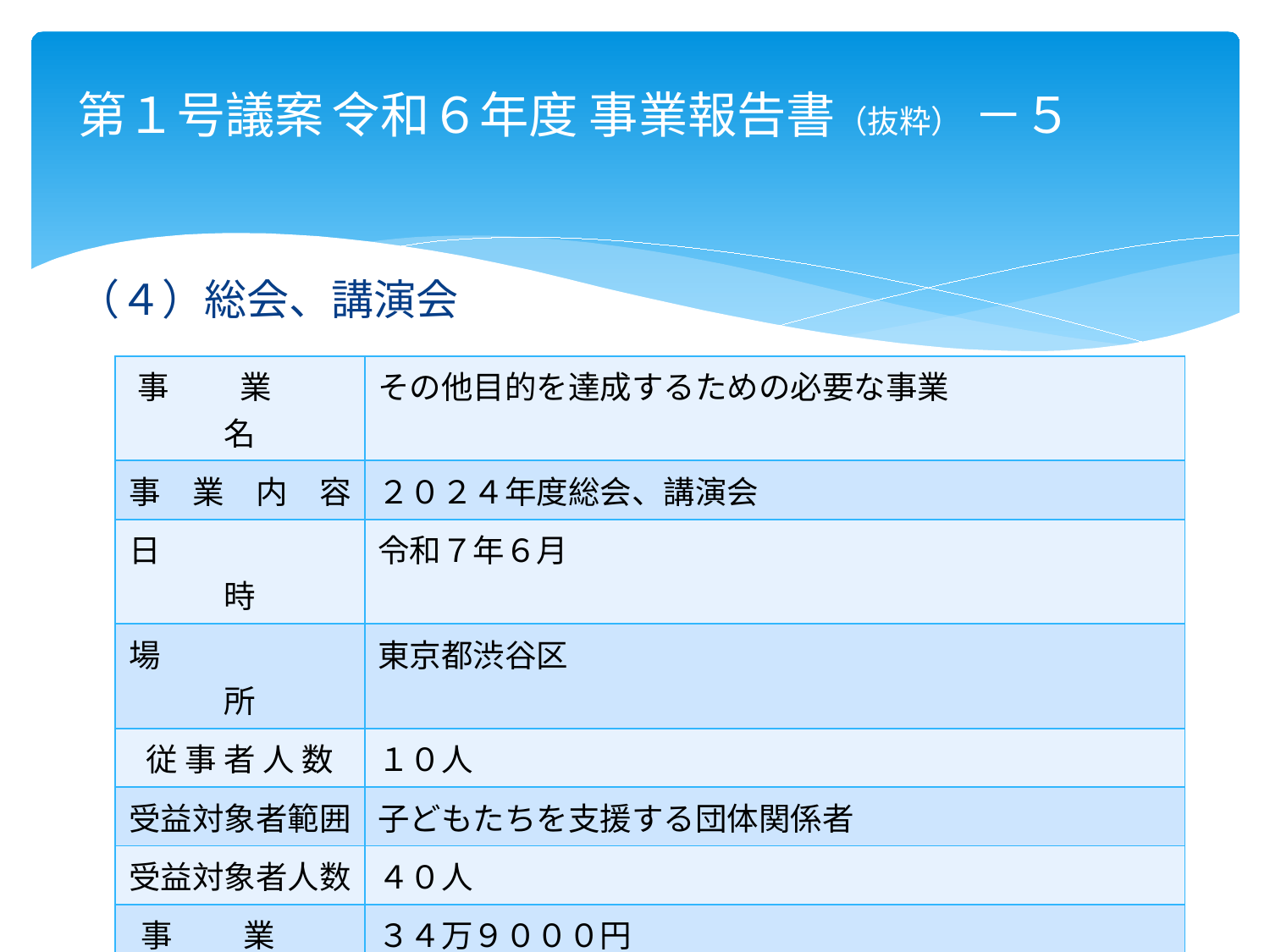

# 第１号議案	令和６年度 事業報告書（抜粋） －５
（４）総会、講演会

| 事　 　業 　　名 | その他目的を達成するための必要な事業 |
| --- | --- |
| 事　業　内　容 | ２０２４年度総会、講演会 |
| 日　　　　　　時 | 令和７年６月 |
| 場　　　　　　所 | 東京都渋谷区 |
| 従 事 者 人 数 | １０人 |
| 受益対象者範囲 | 子どもたちを支援する団体関係者 |
| 受益対象者人数 | ４０人 |
| 事　　 業　　 費 | ３４万９０００円 |